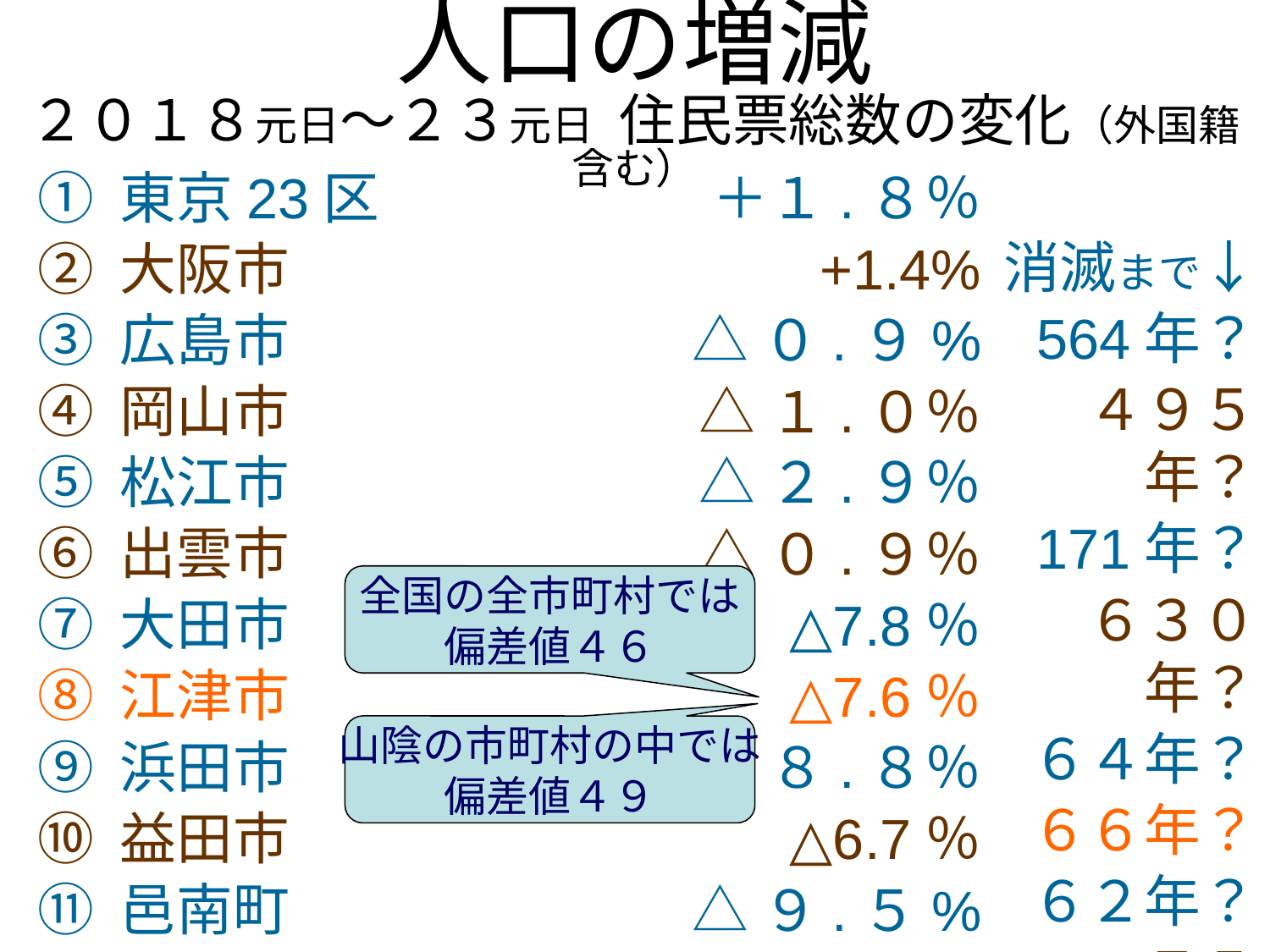

人口の増減
２０１８元日～２３元日  住民票総数の変化（外国籍含む）

消滅まで↓
564年？
４９５年？
171年？
６３０年？
６４年？
６６年？
６２年？
　７５年？
５３年？
＋１.８％
+1.4%
△０.９%
△１.０％
△２.９％
△０.９％
△7.8％
△7.6％
△８.８％
△6.7％
△９.５%
① 東京23区
② 大阪市
③ 広島市
④ 岡山市
⑤ 松江市
⑥ 出雲市
⑦ 大田市
⑧ 江津市
⑨ 浜田市
⑩ 益田市
⑪ 邑南町
全国の全市町村では
偏差値４６
山陰の市町村の中では
偏差値４９